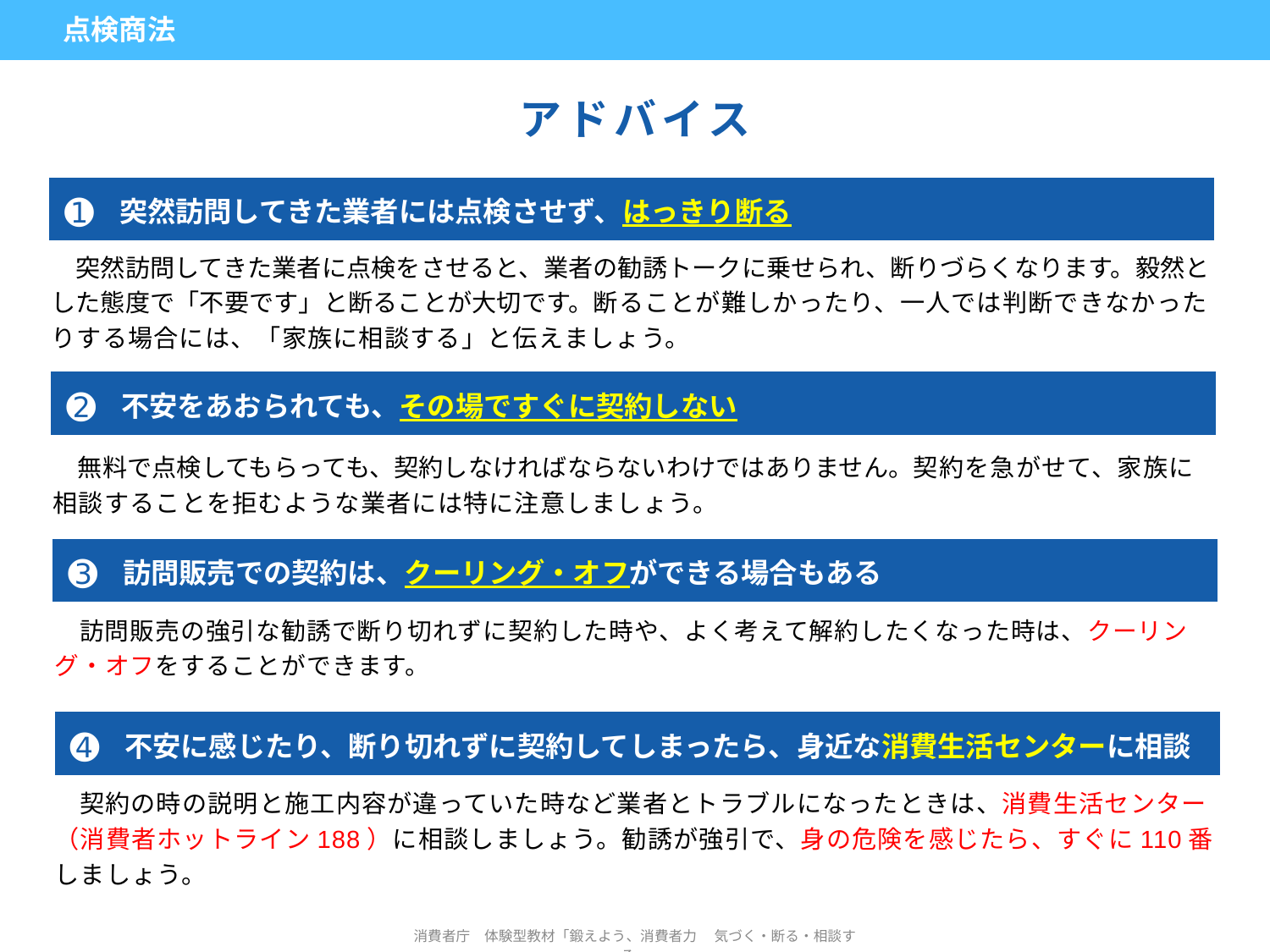

| 点検商法 |  |  |  |
| --- | --- | --- | --- |
アドバイス
| ➊ | 突然訪問してきた業者には点検させず、はっきり断る |
| --- | --- |
突然訪問してきた業者に点検をさせると、業者の勧誘トークに乗せられ、断りづらくなります。毅然とした態度で「不要です」と断ることが大切です。断ることが難しかったり、一人では判断できなかったりする場合には、「家族に相談する」と伝えましょう。
| ➋ | 不安をあおられても、その場ですぐに契約しない |
| --- | --- |
無料で点検してもらっても、契約しなければならないわけではありません。契約を急がせて、家族に相談することを拒むような業者には特に注意しましょう。
| ➌ | 訪問販売での契約は、クーリング・オフができる場合もある |
| --- | --- |
訪問販売の強引な勧誘で断り切れずに契約した時や、よく考えて解約したくなった時は、クーリング・オフをすることができます。
| ➍ | 不安に感じたり、断り切れずに契約してしまったら、身近な消費生活センターに相談 |
| --- | --- |
契約の時の説明と施工内容が違っていた時など業者とトラブルになったときは、消費生活センター（消費者ホットライン188）に相談しましょう。勧誘が強引で、身の危険を感じたら、すぐに110番しましょう。